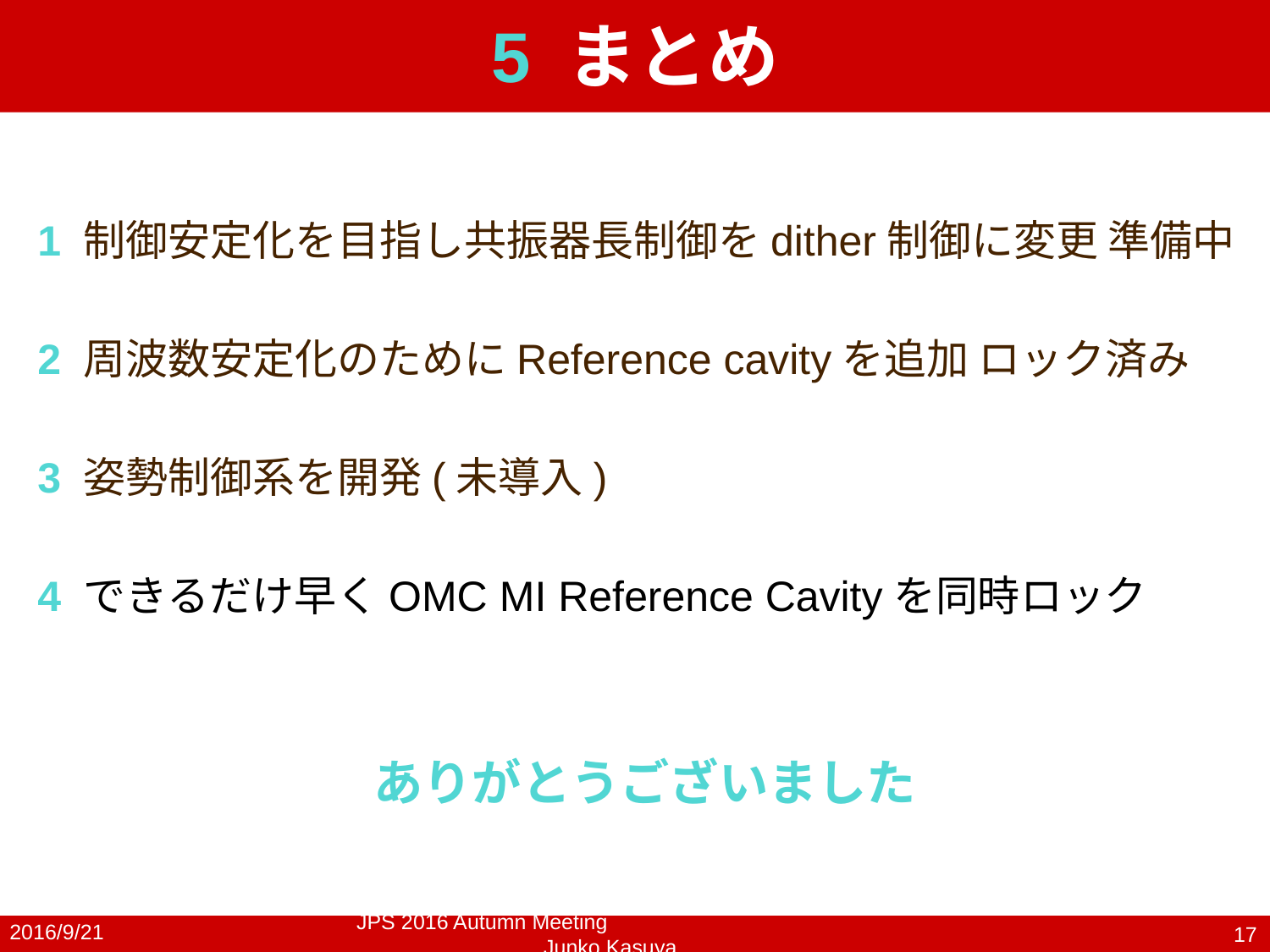

5 まとめ
1 制御安定化を目指し共振器長制御をdither制御に変更 準備中

2 周波数安定化のためにReference cavityを追加 ロック済み

3 姿勢制御系を開発(未導入)

4 できるだけ早くOMC MI Reference Cavityを同時ロック

ありがとうございました
2016/9/21
JPS 2016 Autumn Meeting 		Junko Kasuya
17